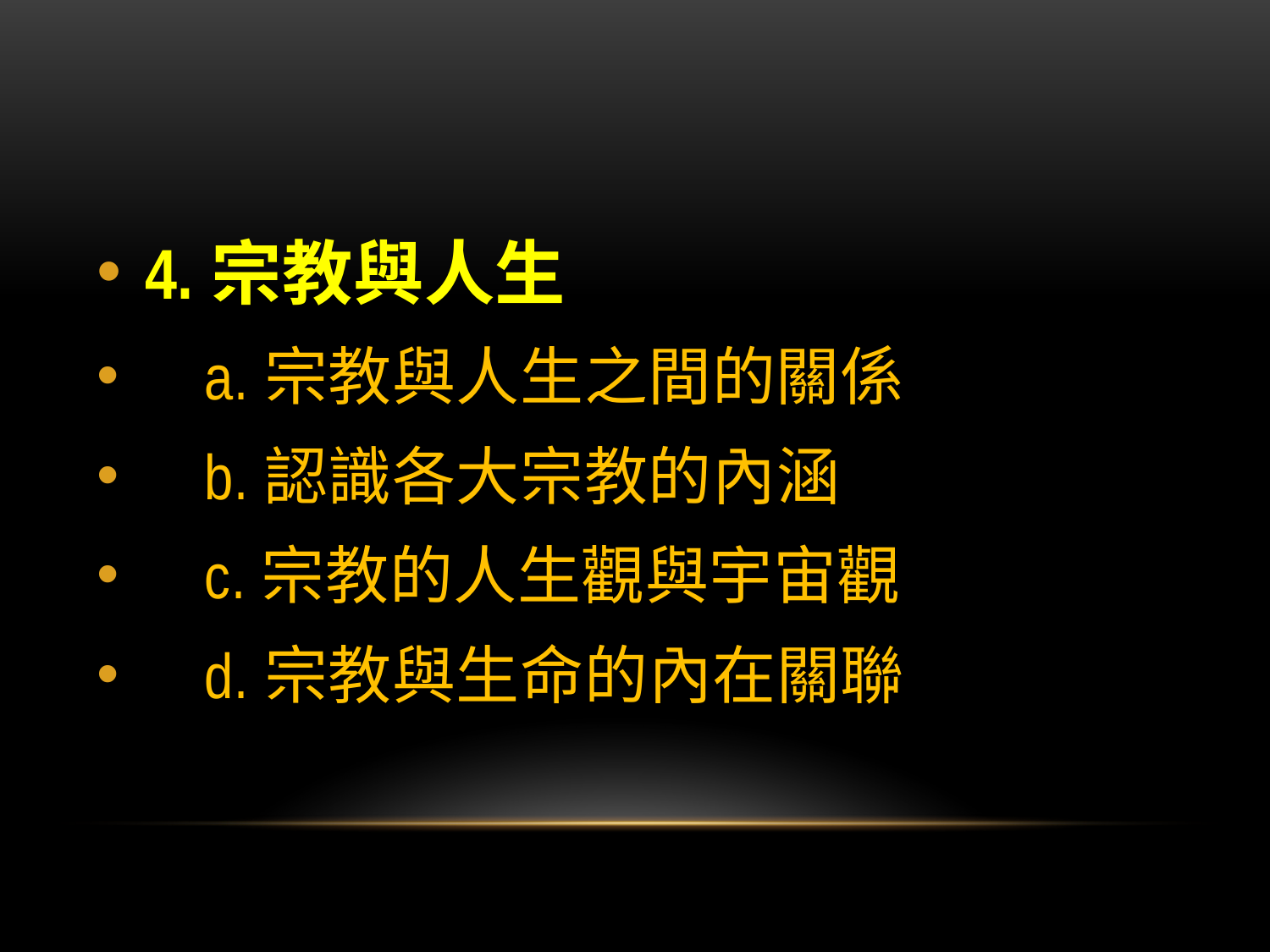

#
4.宗教與人生
    a.宗教與人生之間的關係
    b.認識各大宗教的內涵
    c.宗教的人生觀與宇宙觀
    d.宗教與生命的內在關聯